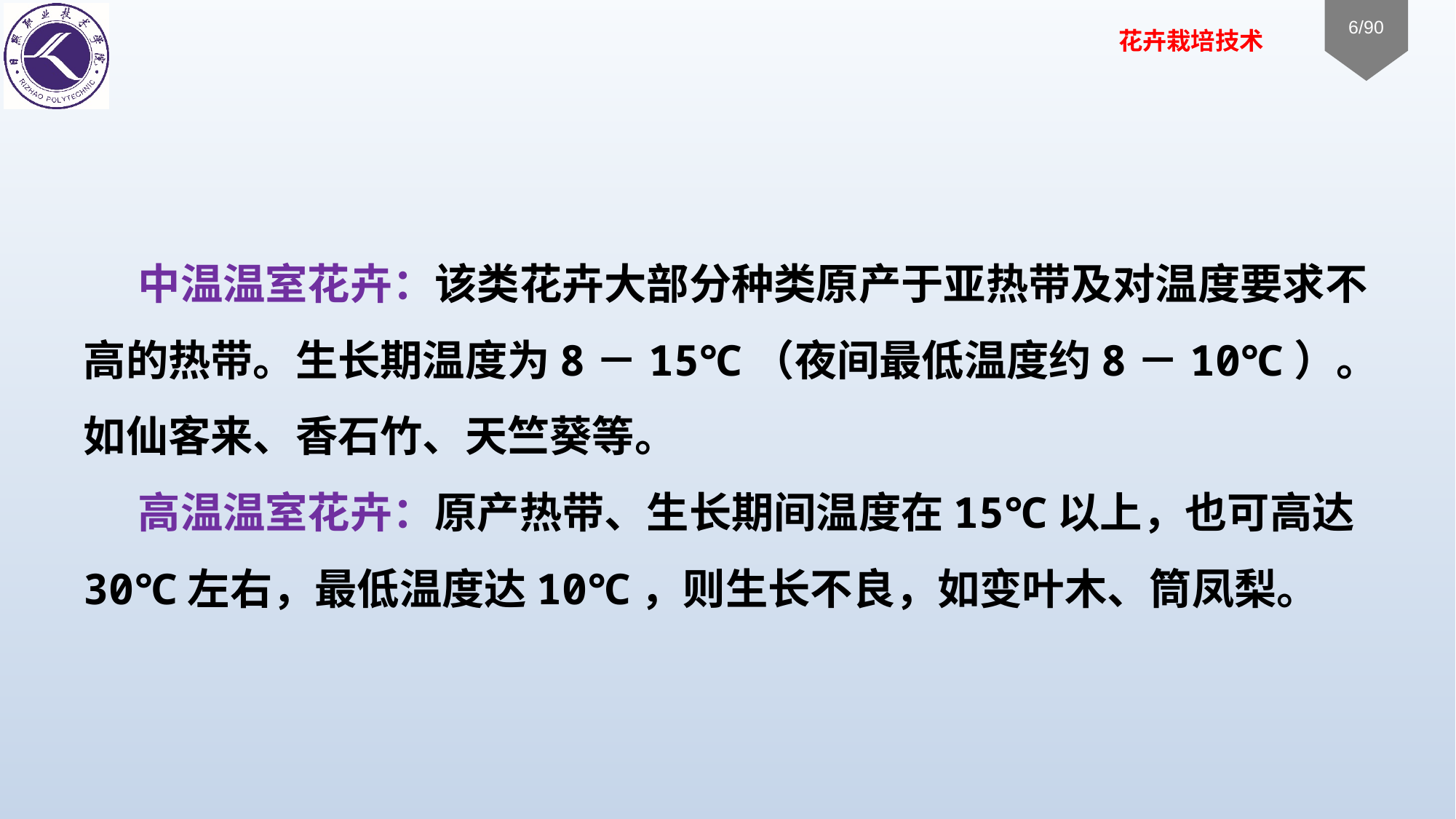

#
中温温室花卉：该类花卉大部分种类原产于亚热带及对温度要求不高的热带。生长期温度为8－15℃（夜间最低温度约8－10℃）。如仙客来、香石竹、天竺葵等。
高温温室花卉：原产热带、生长期间温度在15℃以上，也可高达30℃左右，最低温度达10℃，则生长不良，如变叶木、筒凤梨。